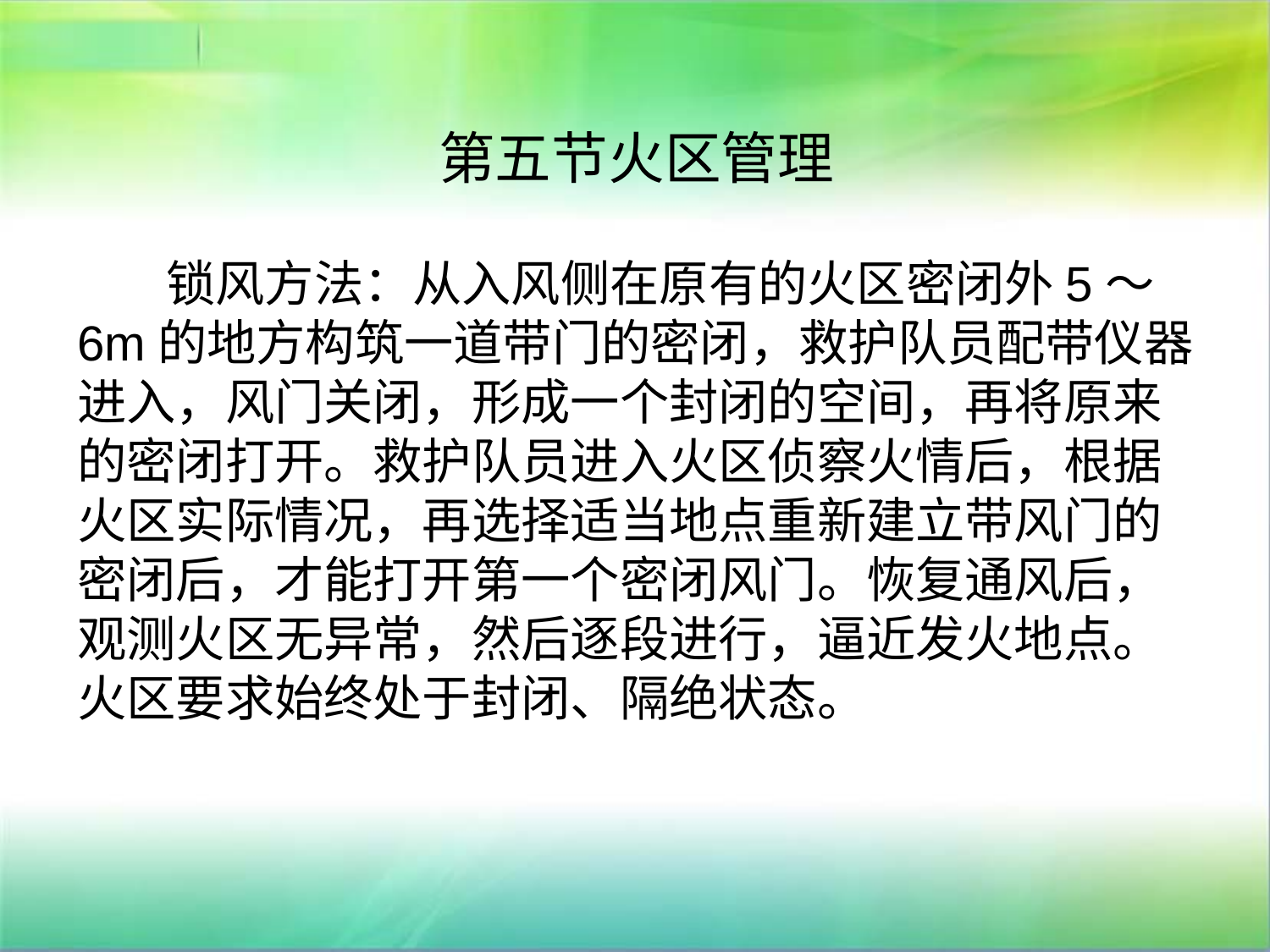

# 第五节火区管理
       锁风方法：从入风侧在原有的火区密闭外5～6m的地方构筑一道带门的密闭，救护队员配带仪器进入，风门关闭，形成一个封闭的空间，再将原来的密闭打开。救护队员进入火区侦察火情后，根据火区实际情况，再选择适当地点重新建立带风门的密闭后，才能打开第一个密闭风门。恢复通风后，观测火区无异常，然后逐段进行，逼近发火地点。火区要求始终处于封闭、隔绝状态。